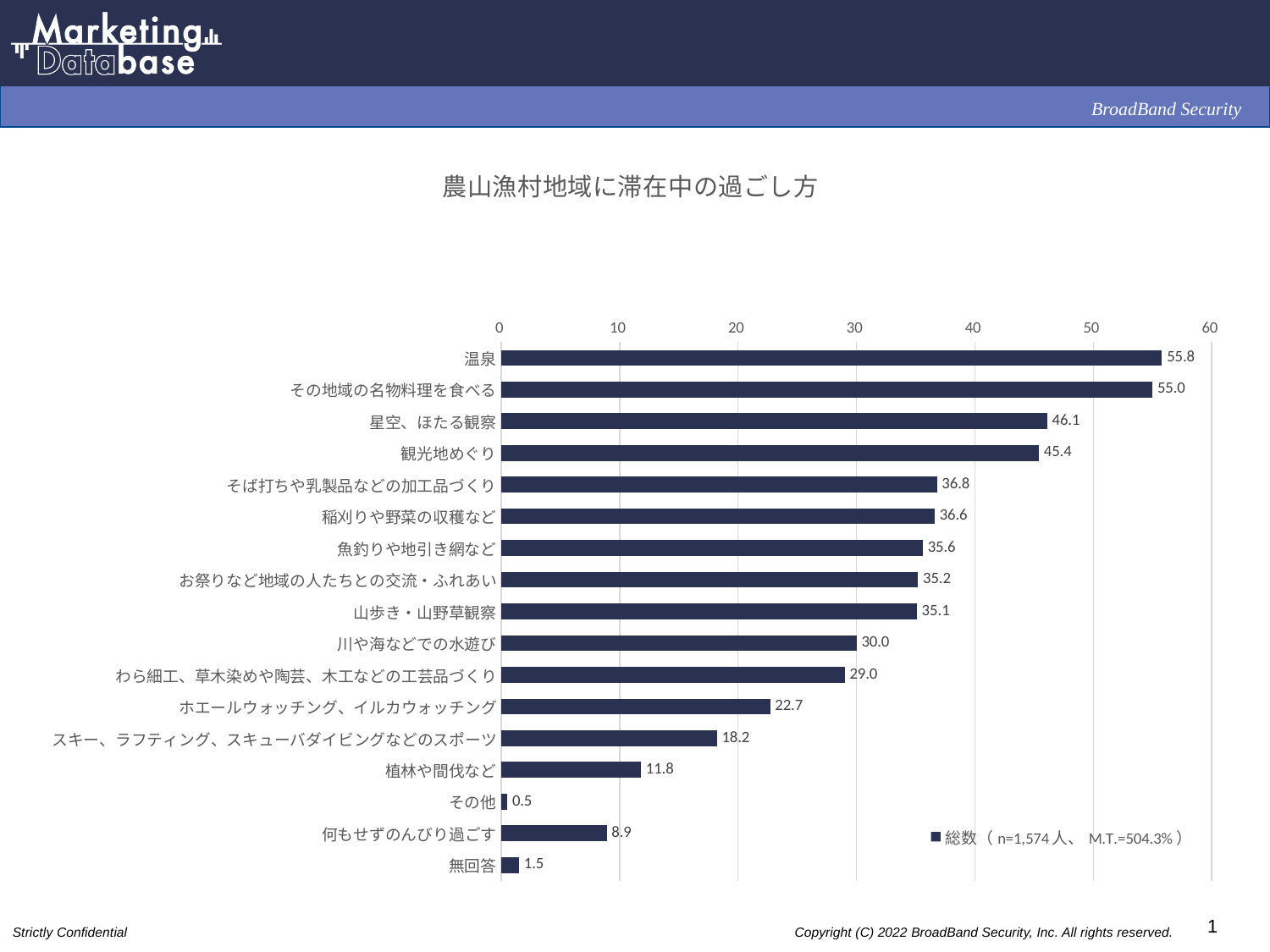

### Chart: 農山漁村地域に滞在中の過ごし方

| Category | 総数（n=1,574人、M.T.=504.3%） |
|---|---|
| 温泉 | 55.8 |
| その地域の名物料理を食べる | 55.0 |
| 星空、ほたる観察 | 46.1 |
| 観光地めぐり | 45.4 |
| そば打ちや乳製品などの加工品づくり | 36.8 |
| 稲刈りや野菜の収穫など | 36.6 |
| 魚釣りや地引き網など | 35.6 |
| お祭りなど地域の人たちとの交流・ふれあい | 35.2 |
| 山歩き・山野草観察 | 35.1 |
| 川や海などでの水遊び | 30.0 |
| わら細工、草木染めや陶芸、木工などの工芸品づくり | 29.0 |
| ホエールウォッチング、イルカウォッチング | 22.7 |
| スキー、ラフティング、スキューバダイビングなどのスポーツ | 18.2 |
| 植林や間伐など | 11.8 |
| その他 | 0.5 |
| 何もせずのんびり過ごす | 8.9 |
| 無回答 | 1.5 |